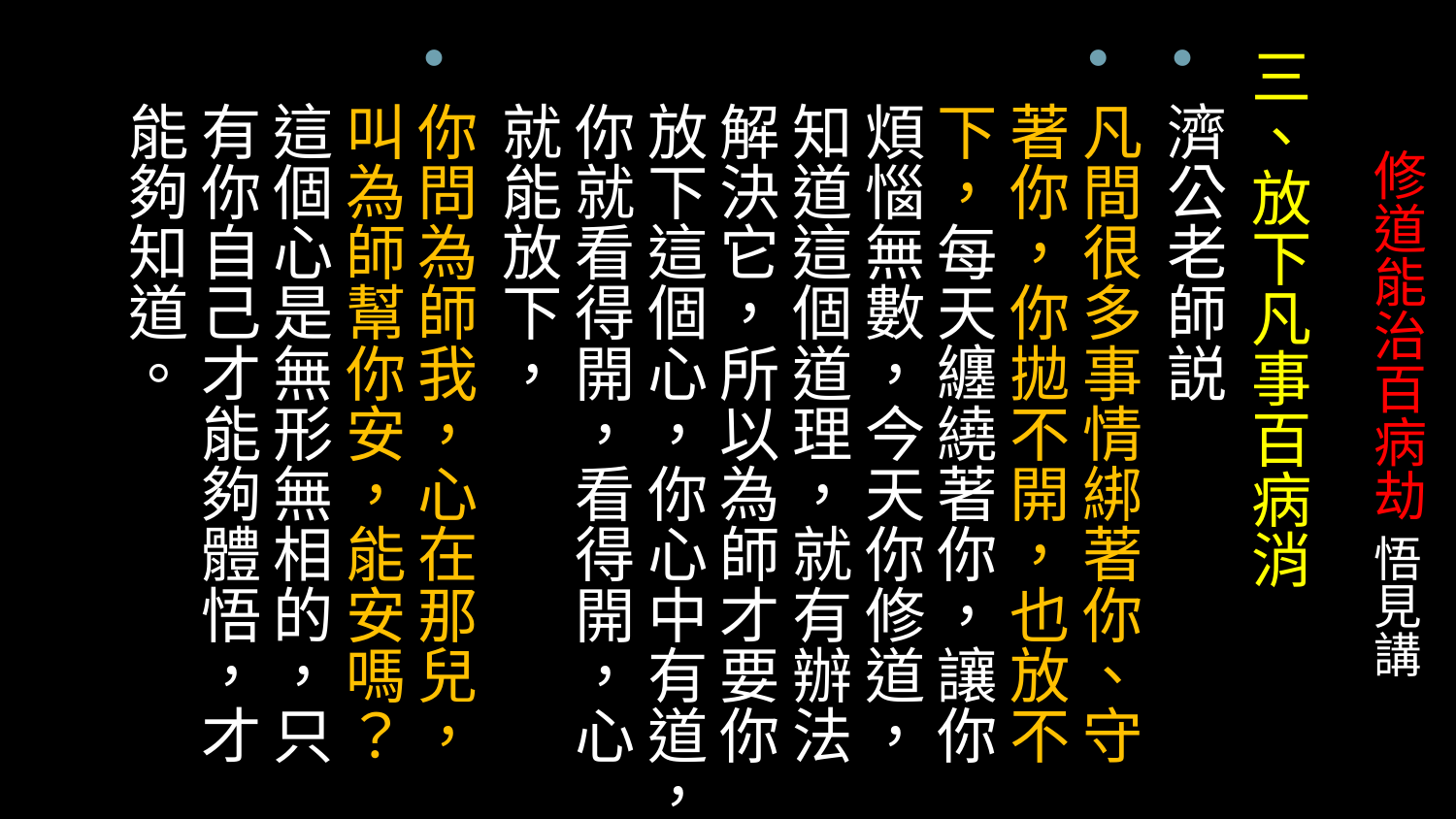

三、放下凡事百病消
濟公老師説
凡間很多事情綁著你、守著你，你拋不開，也放不下，每天纏繞著你，讓你煩惱無數，今天你修道，知道這個道理，就有辦法解決它，所以為師才要你放下這個心，你心中有道，你就看得開，看得開，心就能放下，
你問為師我，心在那兒，叫為師幫你安，能安嗎？這個心是無形無相的，只有你自己才能夠體悟，才能夠知道。

# 修道能治百病劫 悟見講